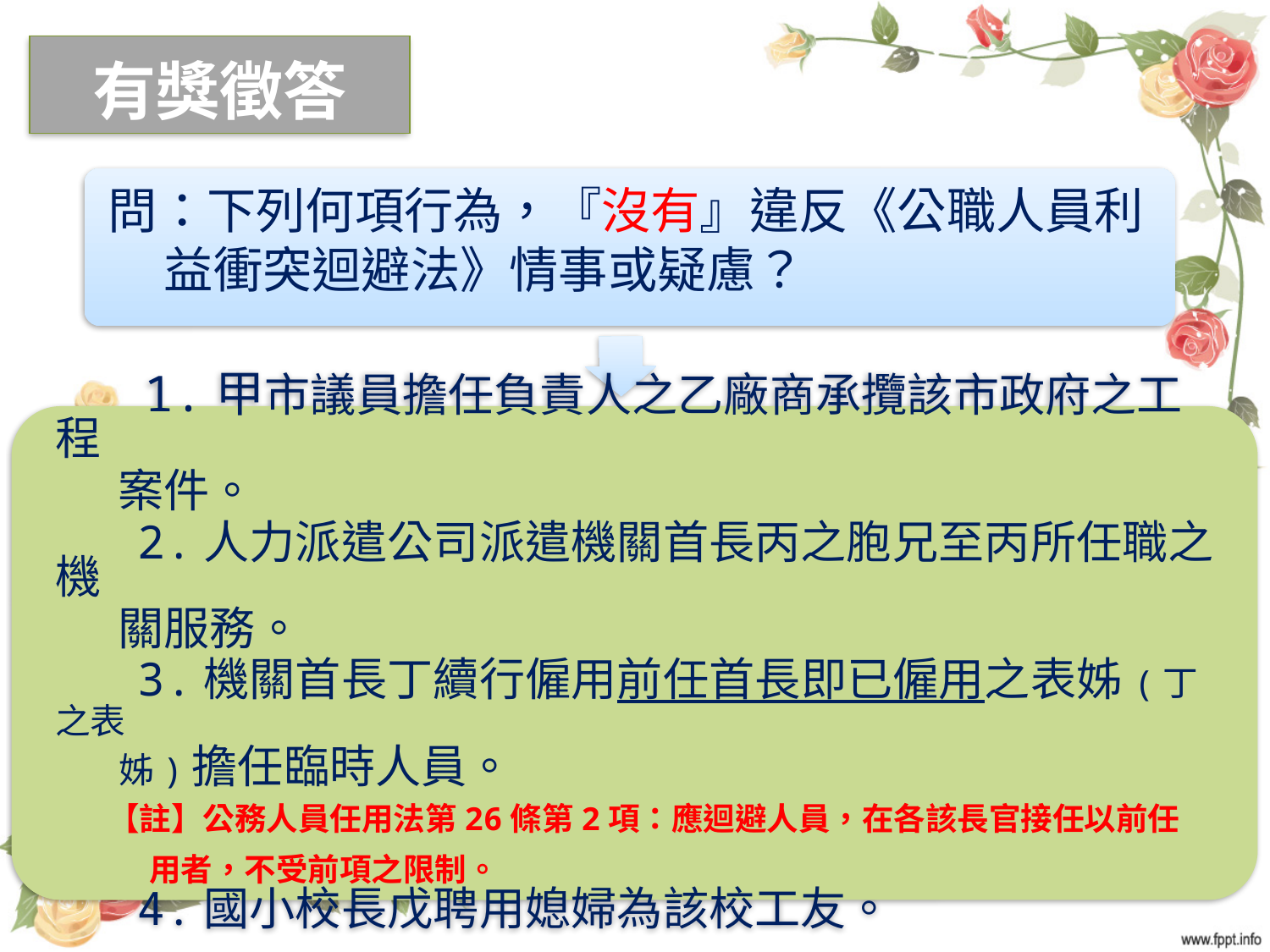

有獎徵答
問：下列何項行為，『沒有』違反《公職人員利
    益衝突迴避法》情事或疑慮？

   1.甲市議員擔任負責人之乙廠商承攬該市政府之工程
     案件。
   2.人力派遣公司派遣機關首長丙之胞兄至丙所任職之機
     關服務。
   3.機關首長丁續行僱用前任首長即已僱用之表姊(丁之表
       姊)擔任臨時人員。
    【註】公務人員任用法第26條第2項：應迴避人員，在各該長官接任以前任
            用者，不受前項之限制。
   4.國小校長戊聘用媳婦為該校工友。

167